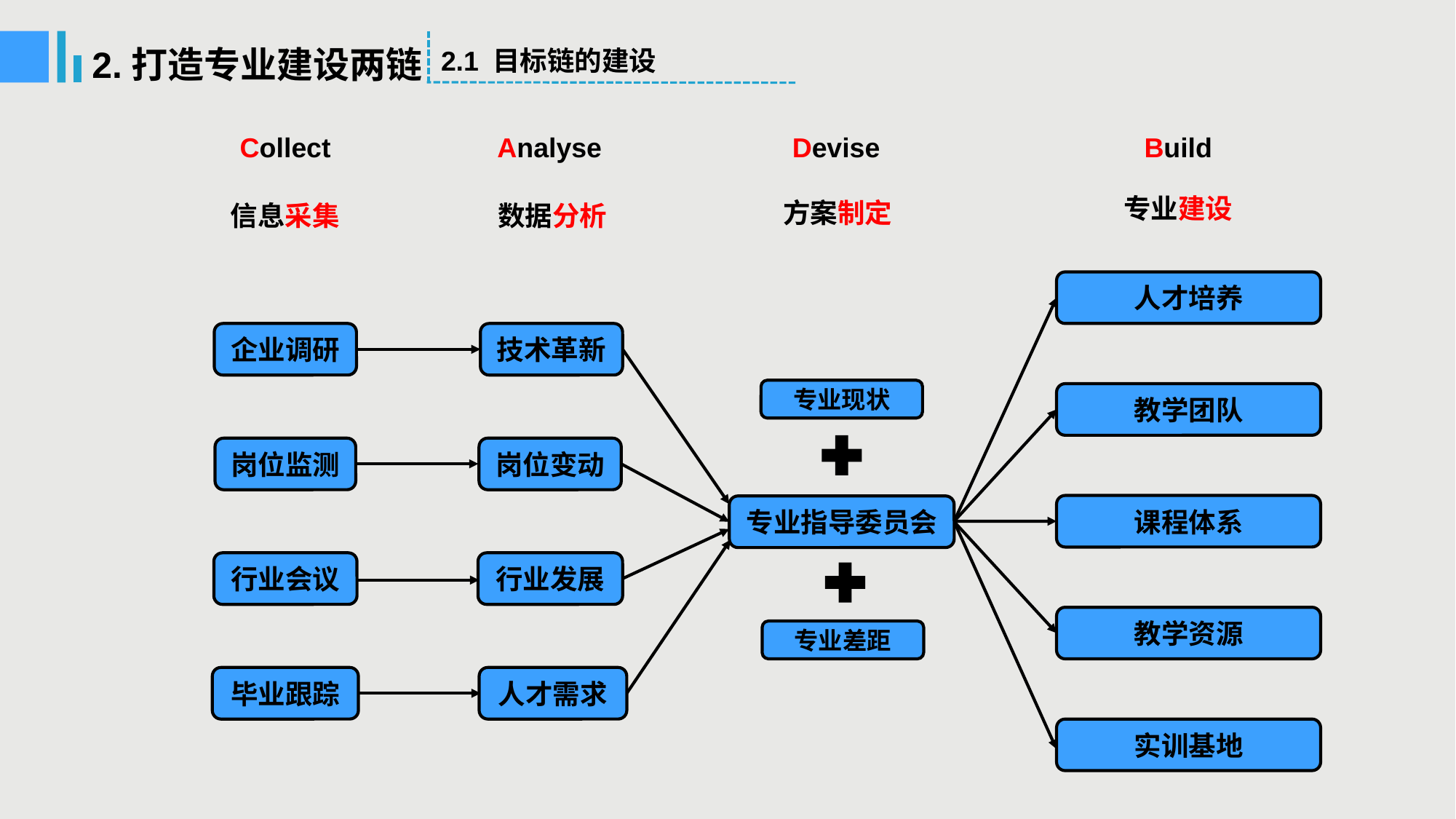

2.打造专业建设两链
2.1 目标链的建设

Collect
信息采集
企业调研
岗位监测
行业会议
毕业跟踪
Build
专业建设
人才培养
教学团队
课程体系
教学资源
实训基地
Analyse
数据分析
技术革新
岗位变动
行业发展
人才需求
Devise
方案制定
专业现状

专业指导委员会

专业差距